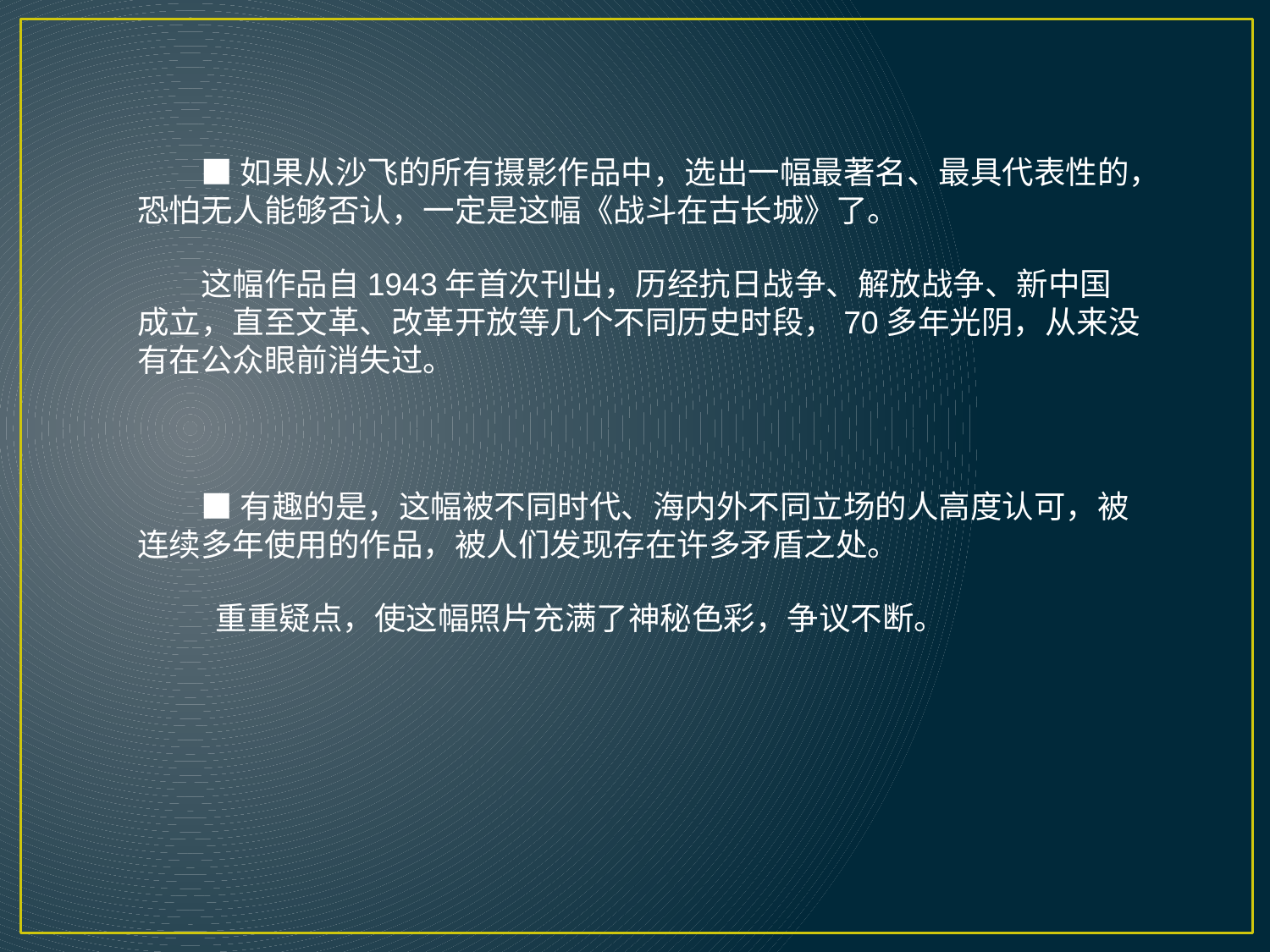

■如果从沙飞的所有摄影作品中，选出一幅最著名、最具代表性的，恐怕无人能够否认，一定是这幅《战斗在古长城》了。
这幅作品自1943年首次刊出，历经抗日战争、解放战争、新中国成立，直至文革、改革开放等几个不同历史时段，70多年光阴，从来没有在公众眼前消失过。

■有趣的是，这幅被不同时代、海内外不同立场的人高度认可，被连续多年使用的作品，被人们发现存在许多矛盾之处。
 重重疑点，使这幅照片充满了神秘色彩，争议不断。